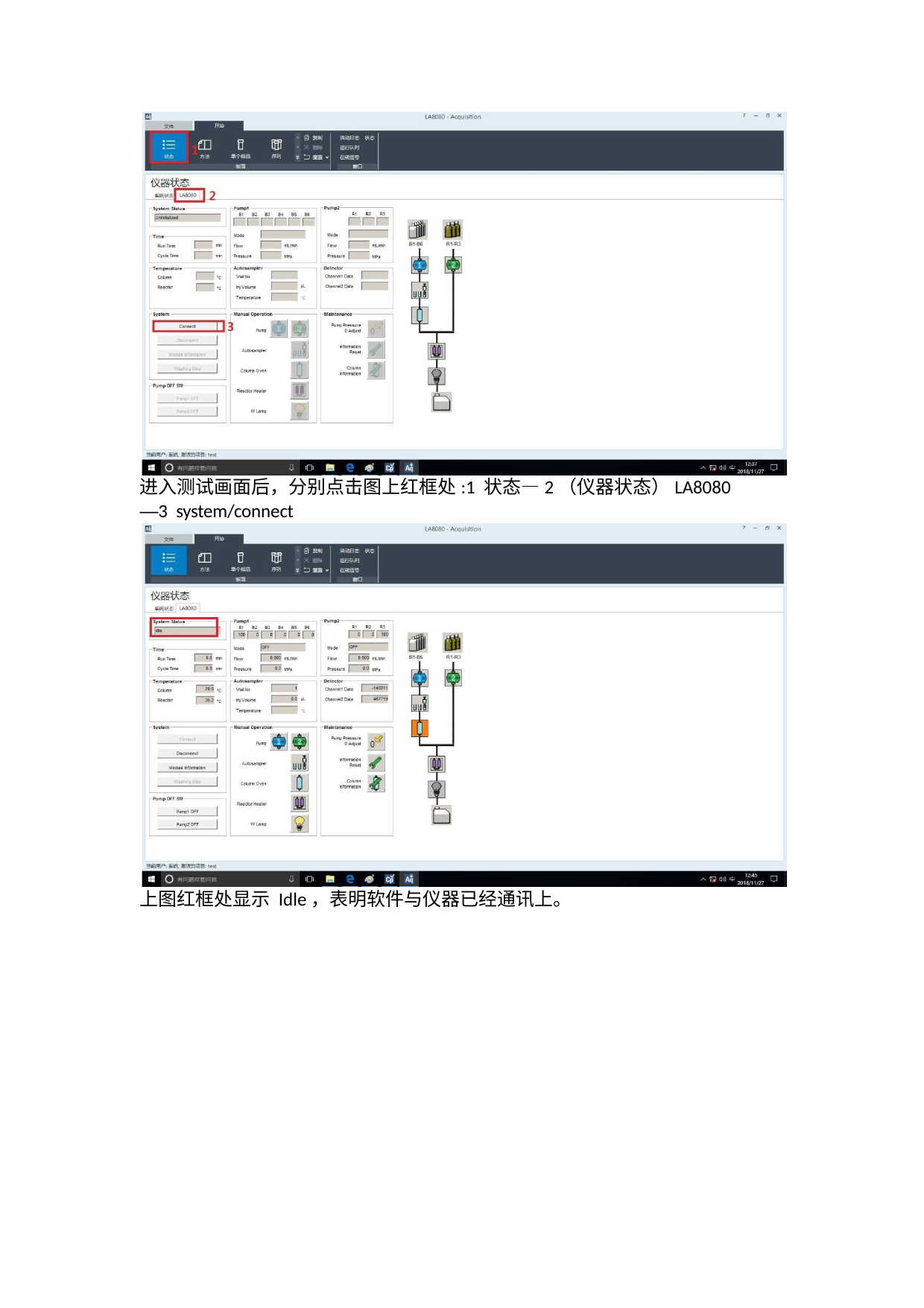

进入测试画面后，分别点击图上红框处:1 状态—2（仪器状态）LA8080—3  system/connect

上图红框处显示 Idle，表明软件与仪器已经通讯上。